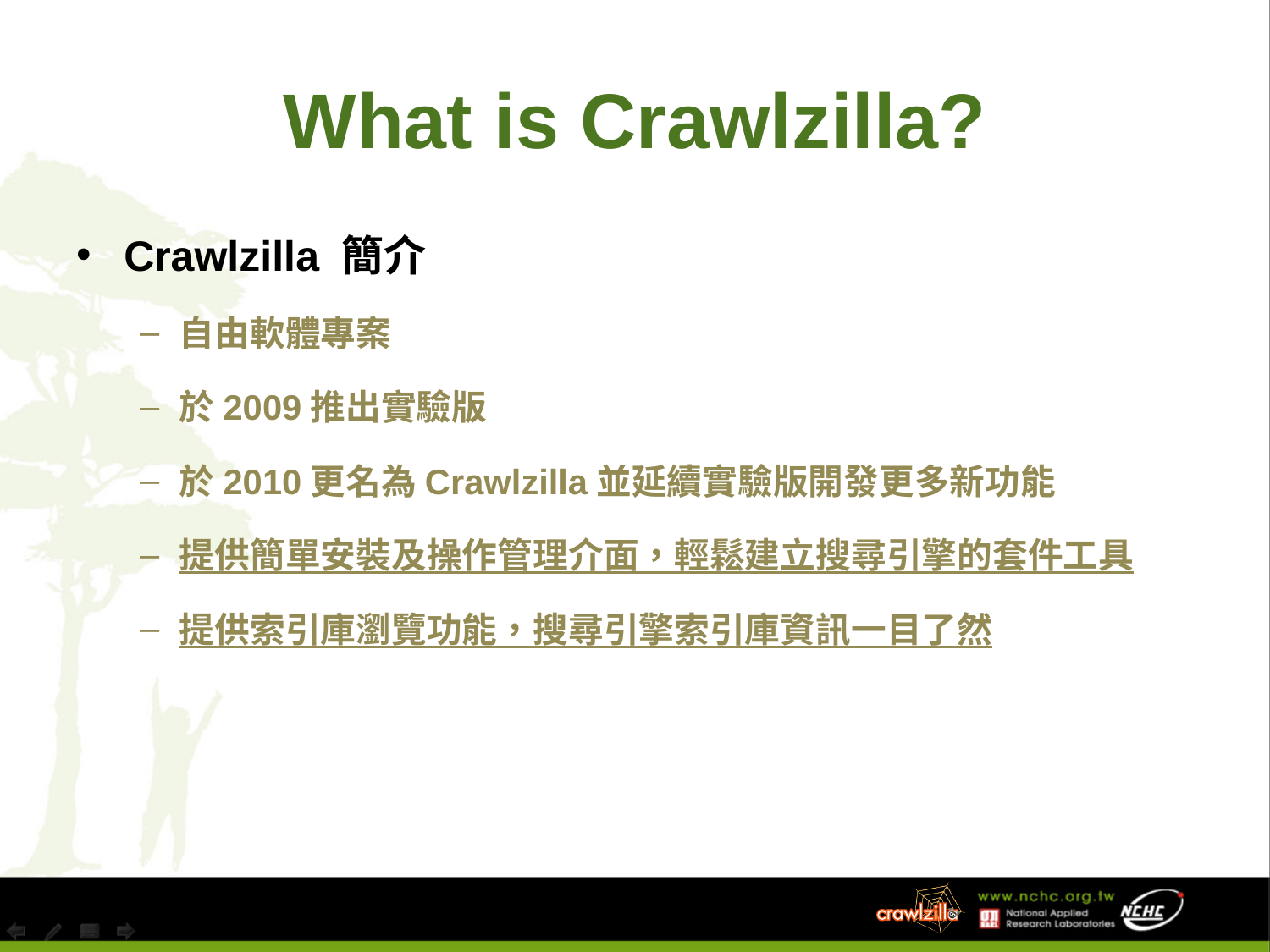

# What is Crawlzilla?
Crawlzilla 簡介
自由軟體專案
於2009推出實驗版
於2010更名為Crawlzilla並延續實驗版開發更多新功能
提供簡單安裝及操作管理介面，輕鬆建立搜尋引擎的套件工具
提供索引庫瀏覽功能，搜尋引擎索引庫資訊一目了然